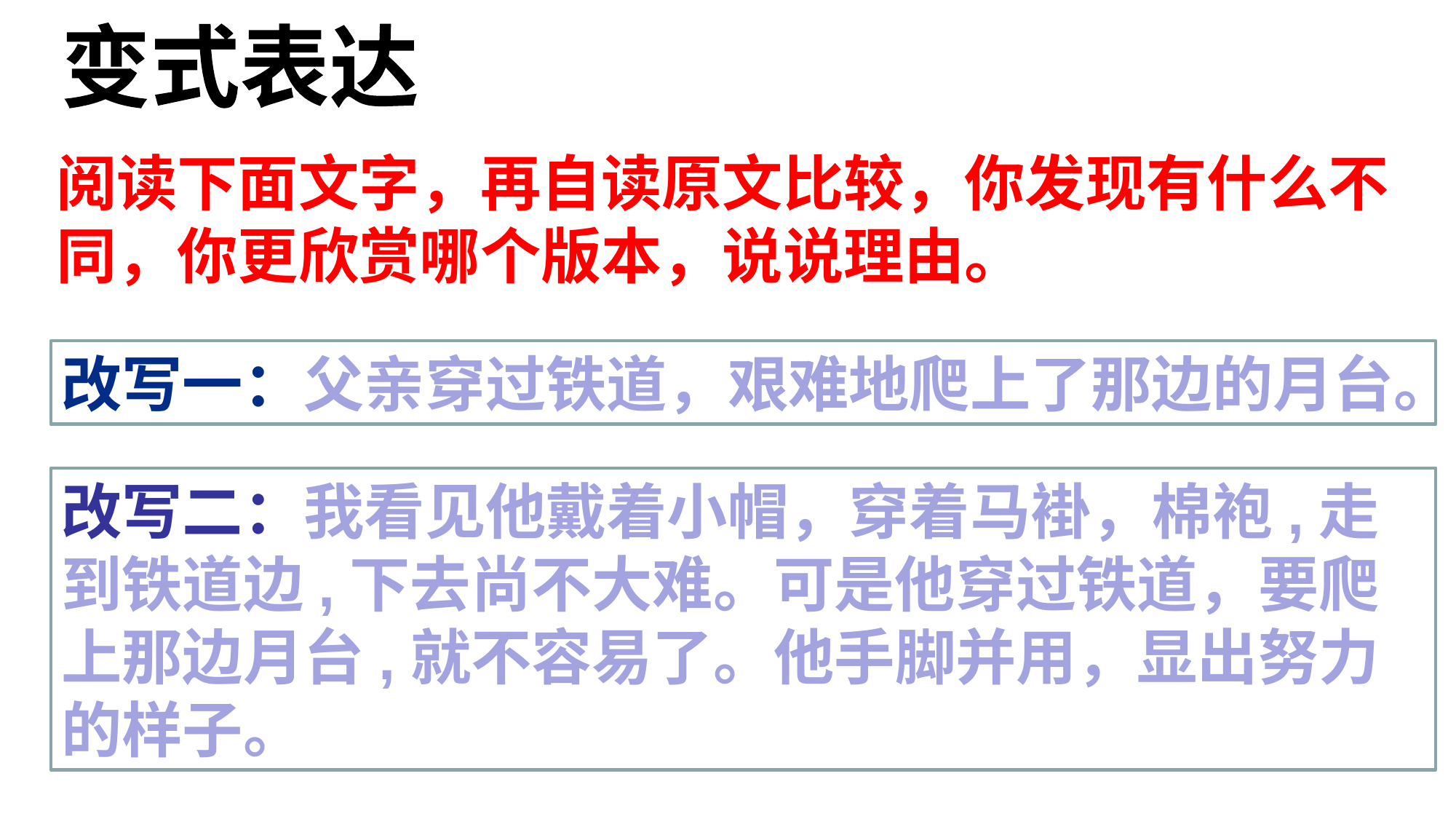

变式表达
阅读下面文字，再自读原文比较，你发现有什么不同，你更欣赏哪个版本，说说理由。
改写一：父亲穿过铁道，艰难地爬上了那边的月台。
改写二：我看见他戴着小帽，穿着马褂，棉袍,走到铁道边,下去尚不大难。可是他穿过铁道，要爬上那边月台,就不容易了。他手脚并用，显出努力的样子。